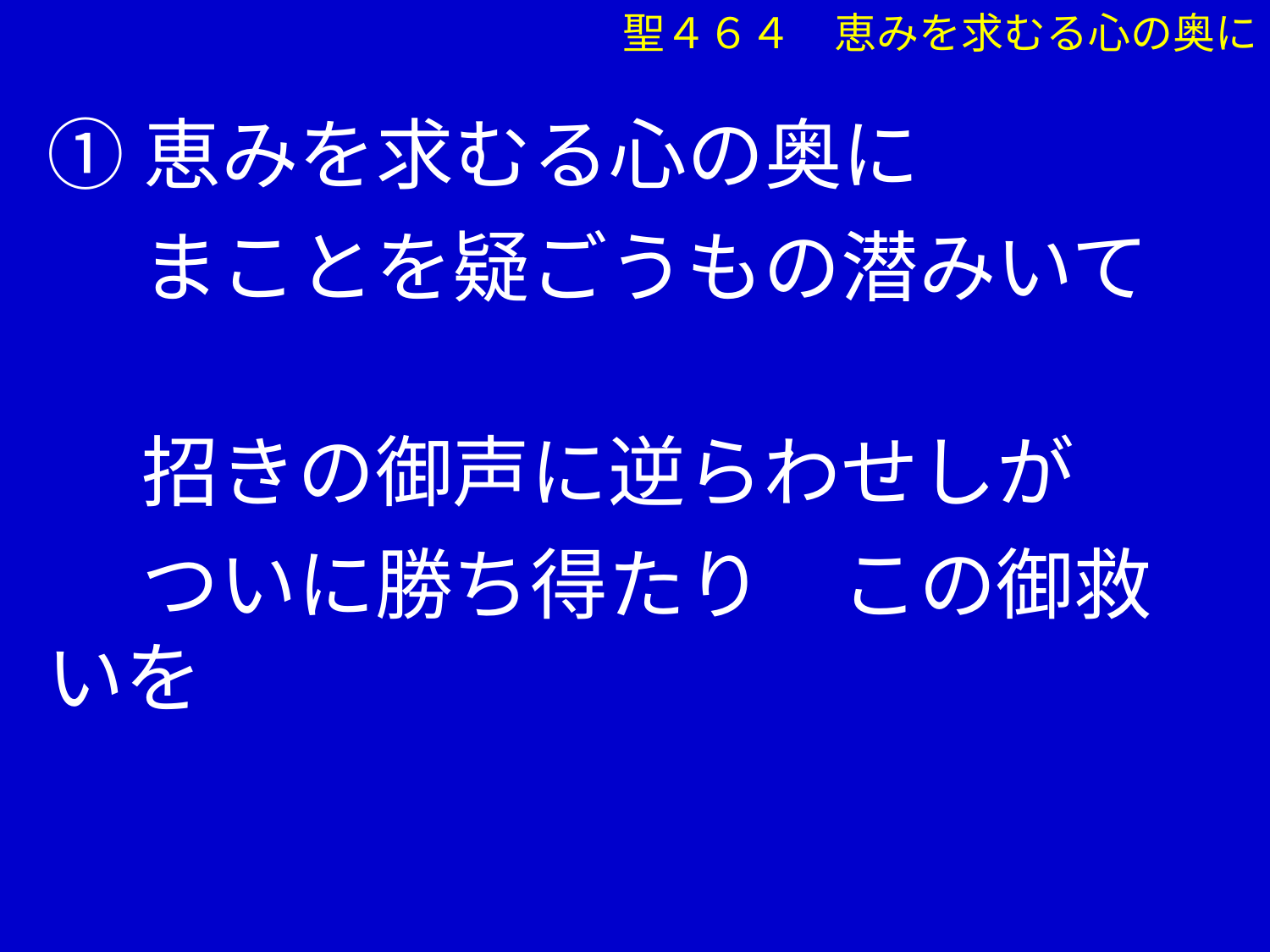

聖４６４　恵みを求むる心の奥に
①恵みを求むる心の奥に
　 まことを疑ごうもの潜みいて
　 招きの御声に逆らわせしが
　 ついに勝ち得たり　この御救いを